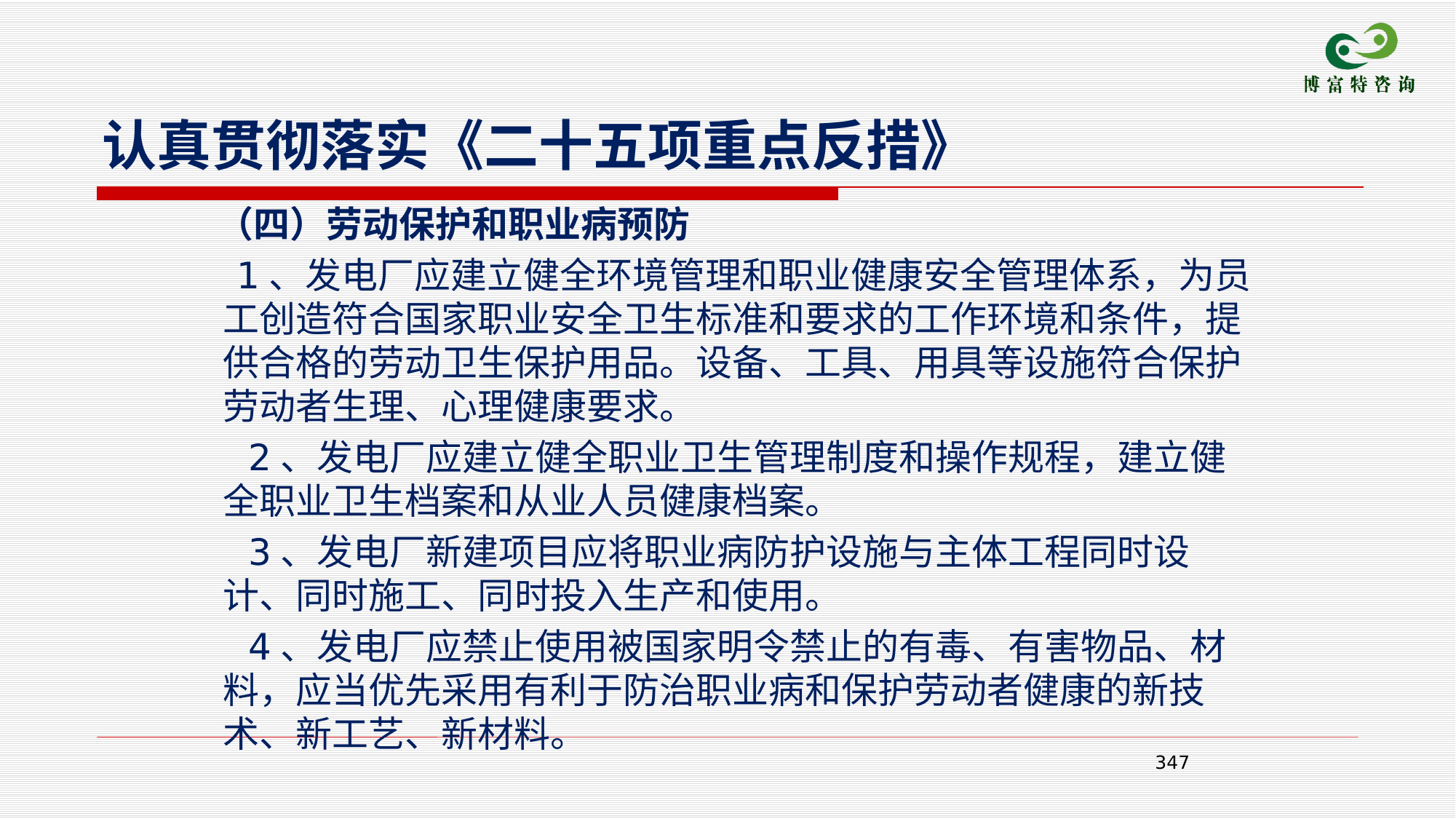

认真贯彻落实《二十五项重点反措》
     （四）劳动保护和职业病预防
      1、发电厂应建立健全环境管理和职业健康安全管理体系，为员工创造符合国家职业安全卫生标准和要求的工作环境和条件，提供合格的劳动卫生保护用品。设备、工具、用具等设施符合保护劳动者生理、心理健康要求。
       2、发电厂应建立健全职业卫生管理制度和操作规程，建立健全职业卫生档案和从业人员健康档案。
       3、发电厂新建项目应将职业病防护设施与主体工程同时设计、同时施工、同时投入生产和使用。
       4、发电厂应禁止使用被国家明令禁止的有毒、有害物品、材料，应当优先采用有利于防治职业病和保护劳动者健康的新技术、新工艺、新材料。

347